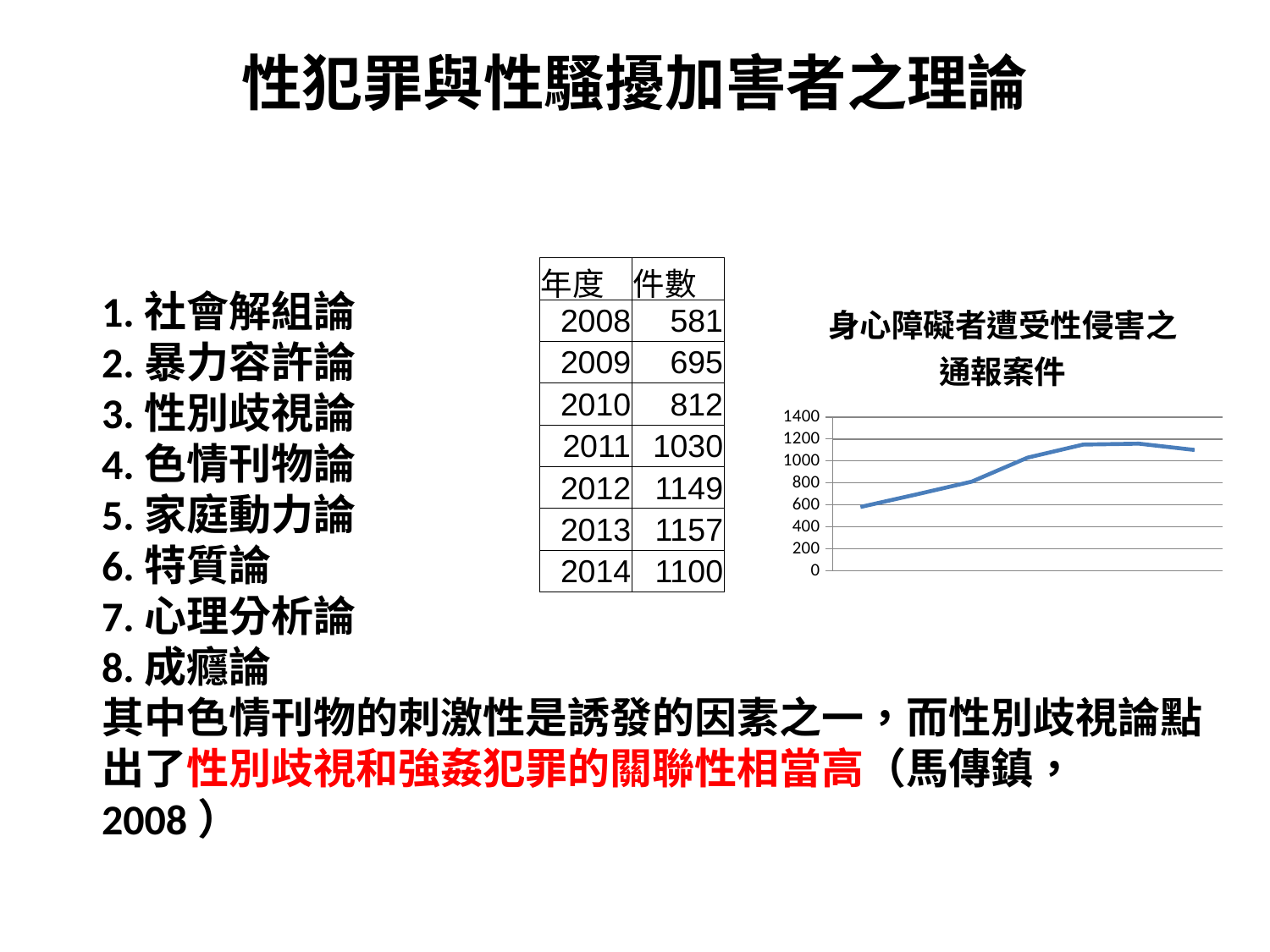

# 性犯罪與性騷擾加害者之理論

1.社會解組論
2.暴力容許論
3.性別歧視論
4.色情刊物論
5.家庭動力論
6.特質論
7.心理分析論
8.成癮論
其中色情刊物的刺激性是誘發的因素之一，而性別歧視論點出了性別歧視和強姦犯罪的關聯性相當高（馬傳鎮， 2008）
| 年度 | 件數 |
| --- | --- |
| 2008 | 581 |
| 2009 | 695 |
| 2010 | 812 |
| 2011 | 1030 |
| 2012 | 1149 |
| 2013 | 1157 |
| 2014 | 1100 |

### Chart: 身心障礙者遭受性侵害之通報案件

| Category | 件數 |
|---|---|